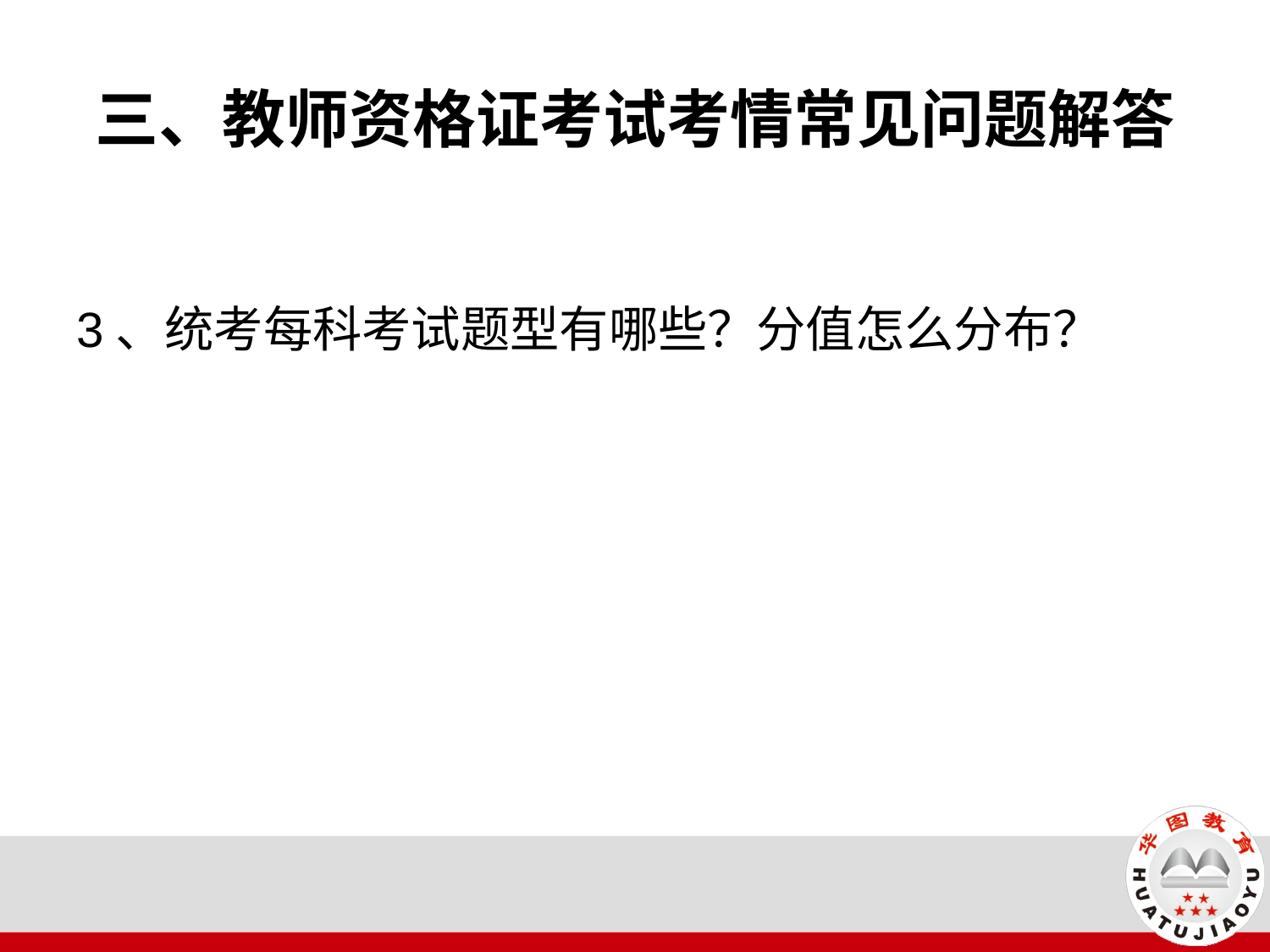

三、教师资格证考试考情常见问题解答

3、统考每科考试题型有哪些？分值怎么分布？